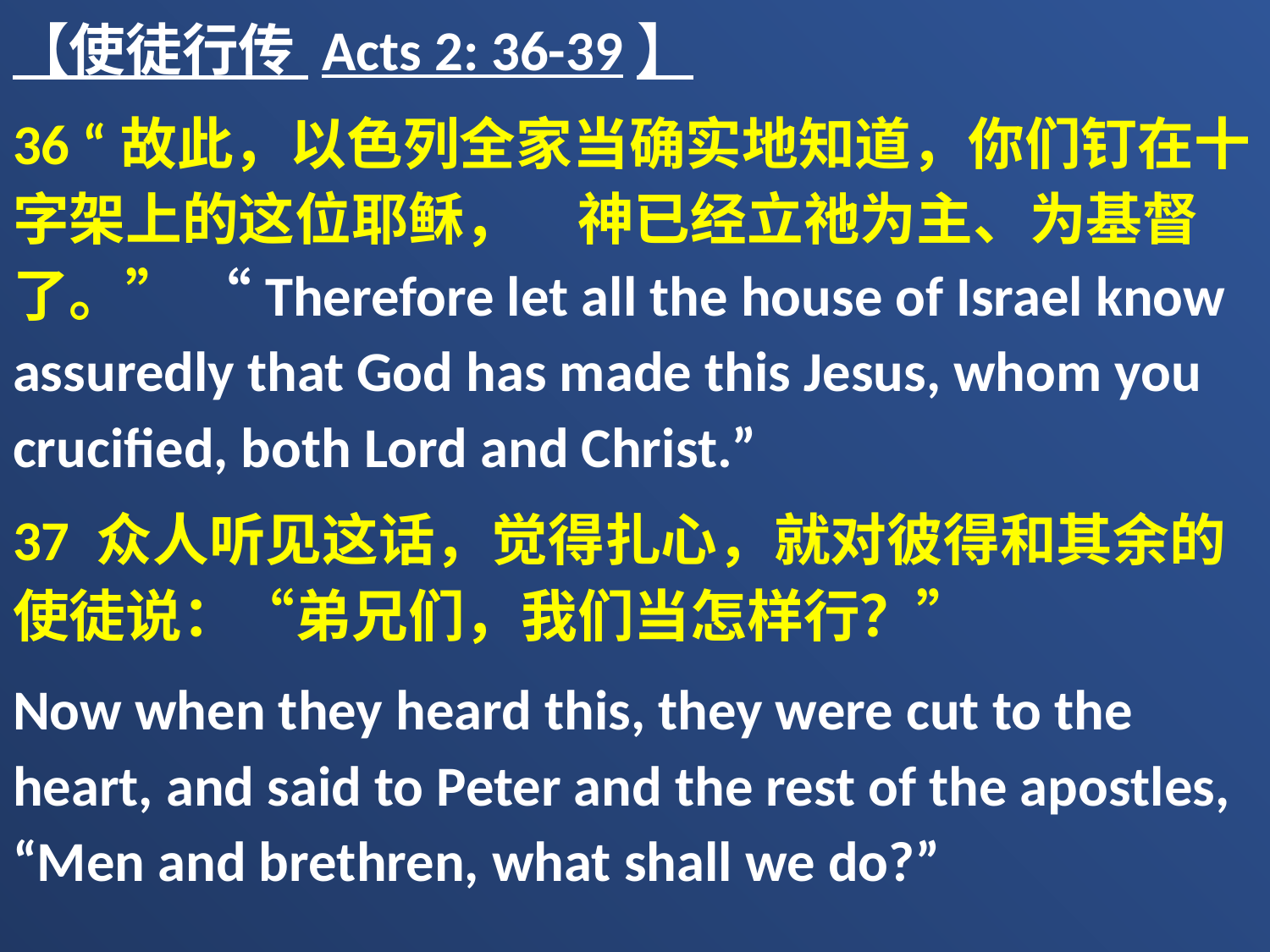

【使徒行传 Acts 2: 36-39】
36 “故此，以色列全家当确实地知道，你们钉在十字架上的这位耶稣，　神已经立祂为主、为基督了。” “Therefore let all the house of Israel know assuredly that God has made this Jesus, whom you crucified, both Lord and Christ.”
37 众人听见这话，觉得扎心，就对彼得和其余的使徒说：“弟兄们，我们当怎样行？”
Now when they heard this, they were cut to the heart, and said to Peter and the rest of the apostles, “Men and brethren, what shall we do?”